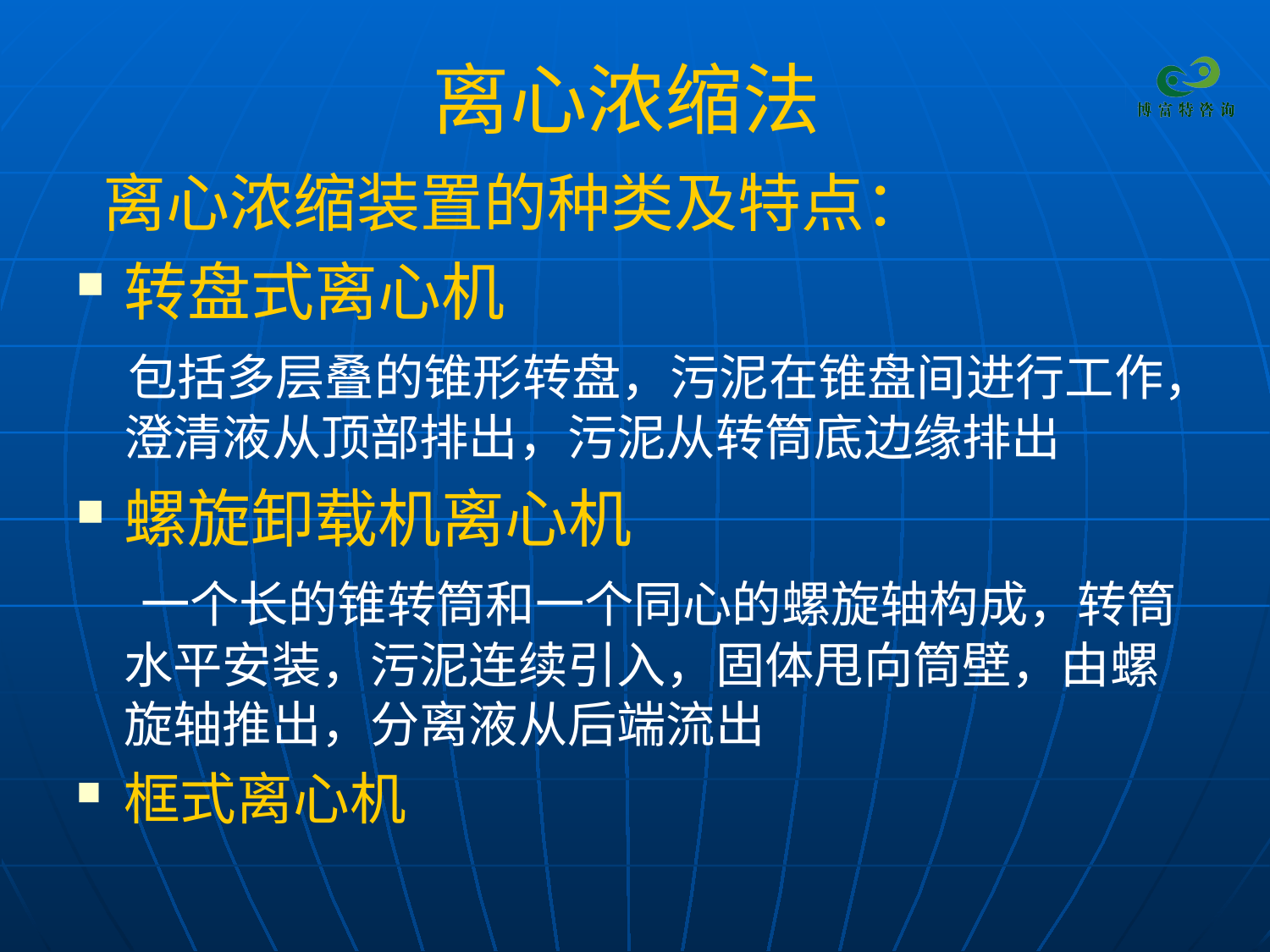

# 离心浓缩法
 离心浓缩装置的种类及特点：
转盘式离心机
   包括多层叠的锥形转盘，污泥在锥盘间进行工作，澄清液从顶部排出，污泥从转筒底边缘排出
螺旋卸载机离心机
    一个长的锥转筒和一个同心的螺旋轴构成，转筒水平安装，污泥连续引入，固体甩向筒壁，由螺旋轴推出，分离液从后端流出
框式离心机